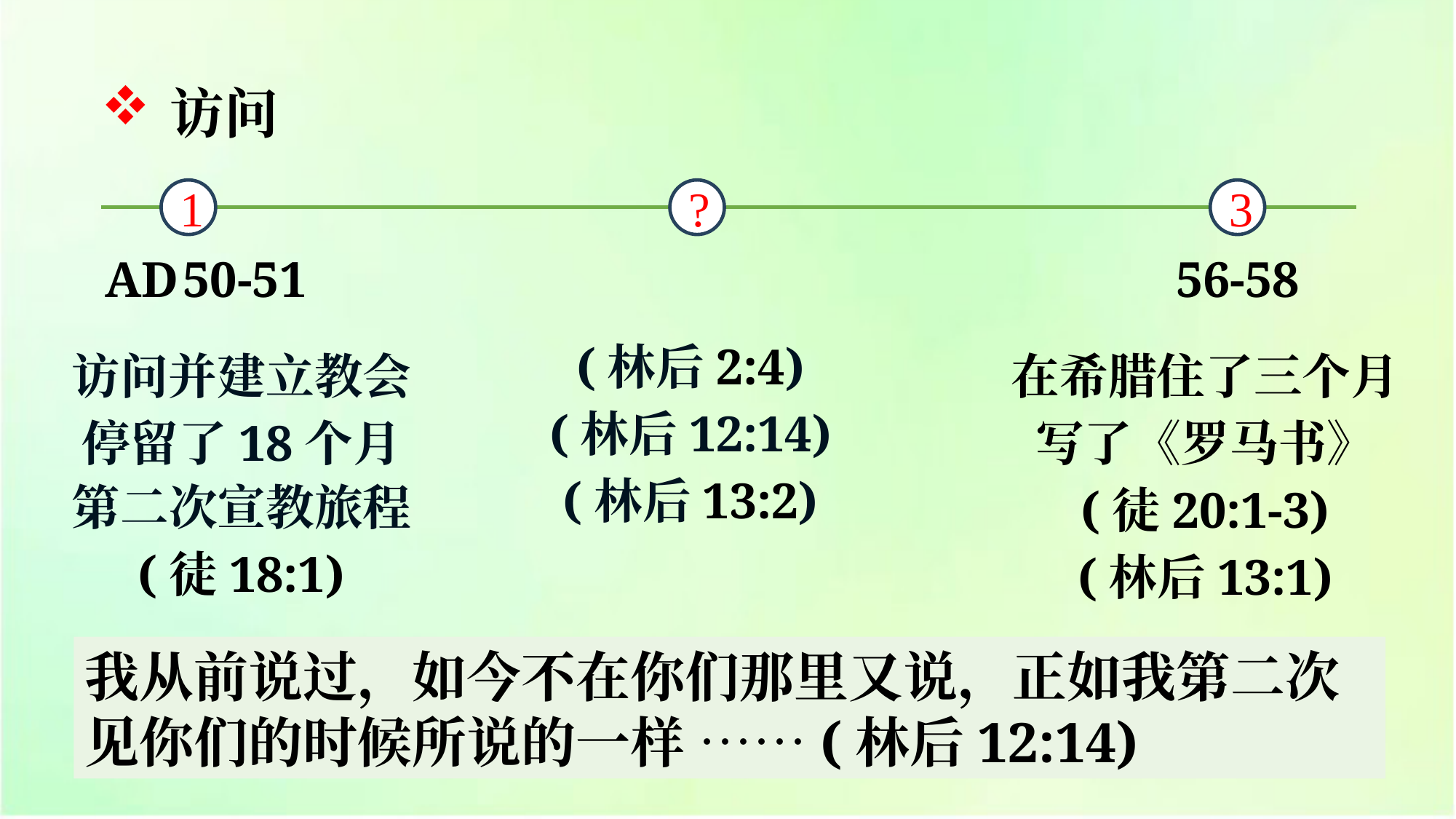

访问
1
?
3
AD 50-51
56-58
(林后2:4)
(林后12:14)
(林后13:2)
访问并建立教会
停留了18个月
在希腊住了三个月写了《罗马书》
(徒20:1-3)
(林后13:1)
第二次宣教旅程
(徒18:1)
我从前说过，如今不在你们那里又说，正如我第二次见你们的时候所说的一样 ……(林后12:14)